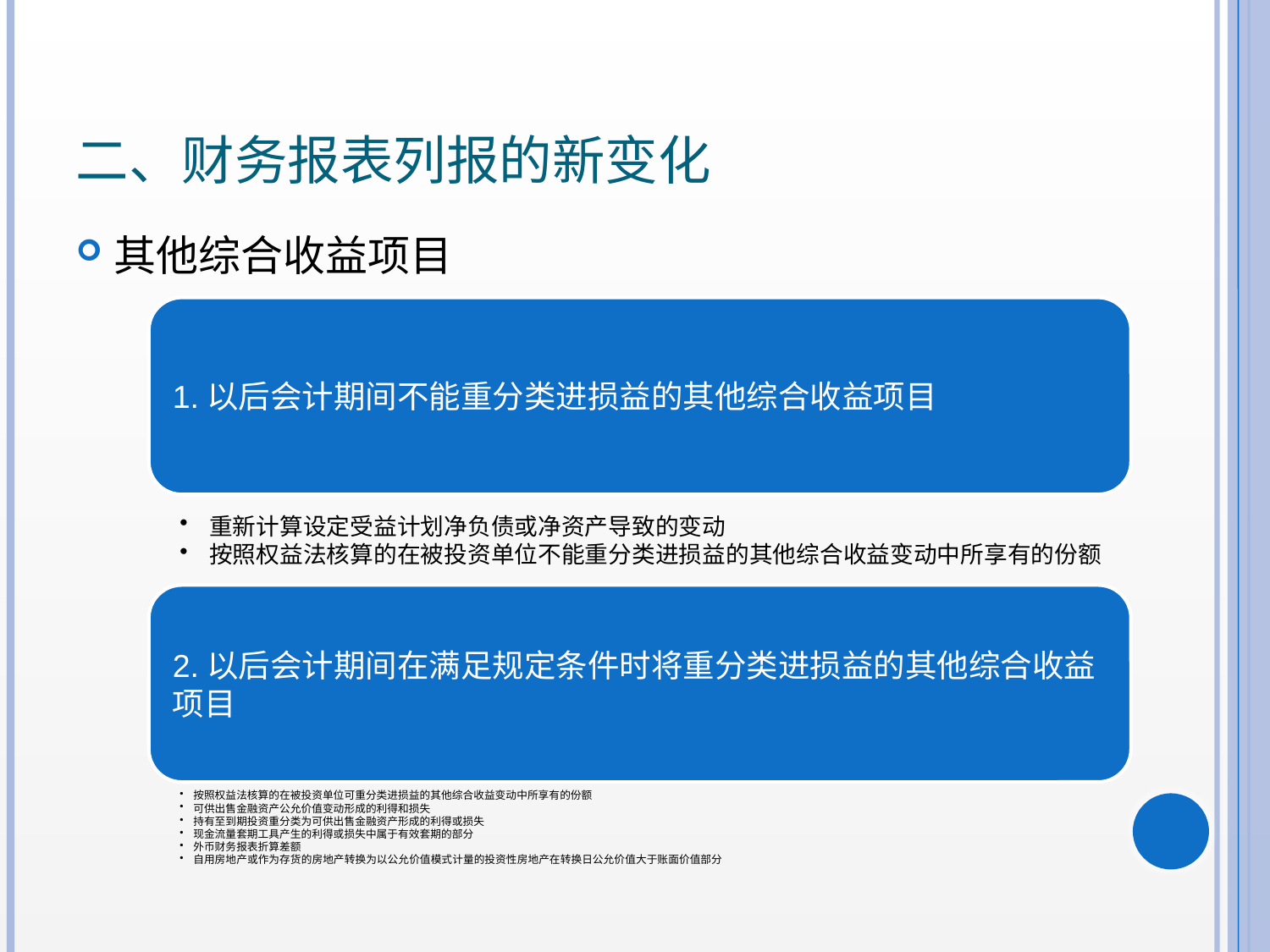

# 二、财务报表列报的新变化
其他综合收益项目
1.以后会计期间不能重分类进损益的其他综合收益项目
重新计算设定受益计划净负债或净资产导致的变动
2.以后会计期间在满足规定条件时将重分类进损益的其他综合收益项目
按照权益法核算的在被投资单位可重分类进损益的其他综合收益变动中所享有的份额
按照权益法核算的在被投资单位不能重分类进损益的其他综合收益变动中所享有的份额
可供出售金融资产公允价值变动形成的利得和损失
持有至到期投资重分类为可供出售金融资产形成的利得或损失
现金流量套期工具产生的利得或损失中属于有效套期的部分
外币财务报表折算差额
自用房地产或作为存货的房地产转换为以公允价值模式计量的投资性房地产在转换日公允价值大于账面价值部分